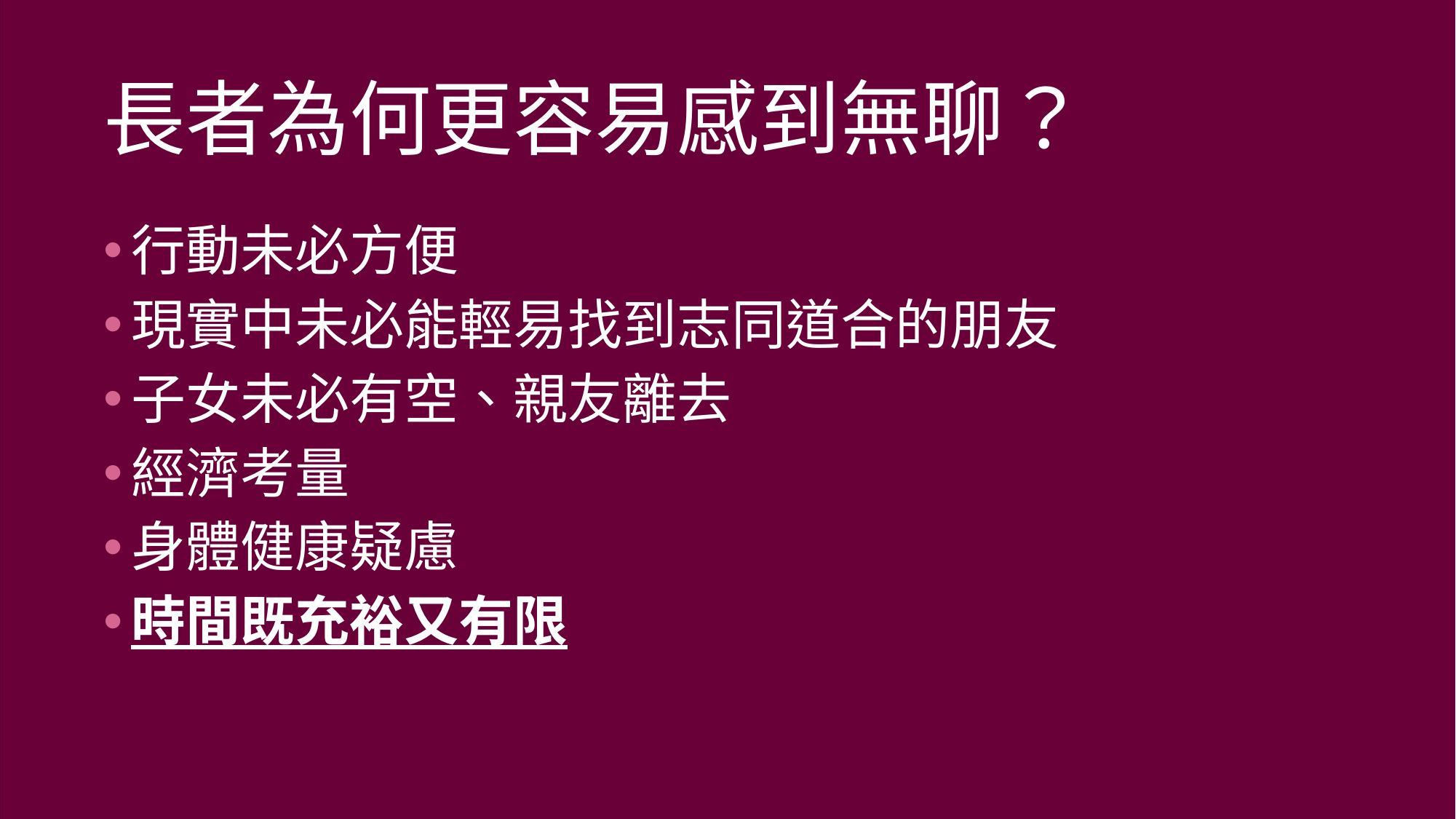

# 長者為何更容易感到無聊？
行動未必方便
現實中未必能輕易找到志同道合的朋友
子女未必有空、親友離去
經濟考量
身體健康疑慮
時間既充裕又有限